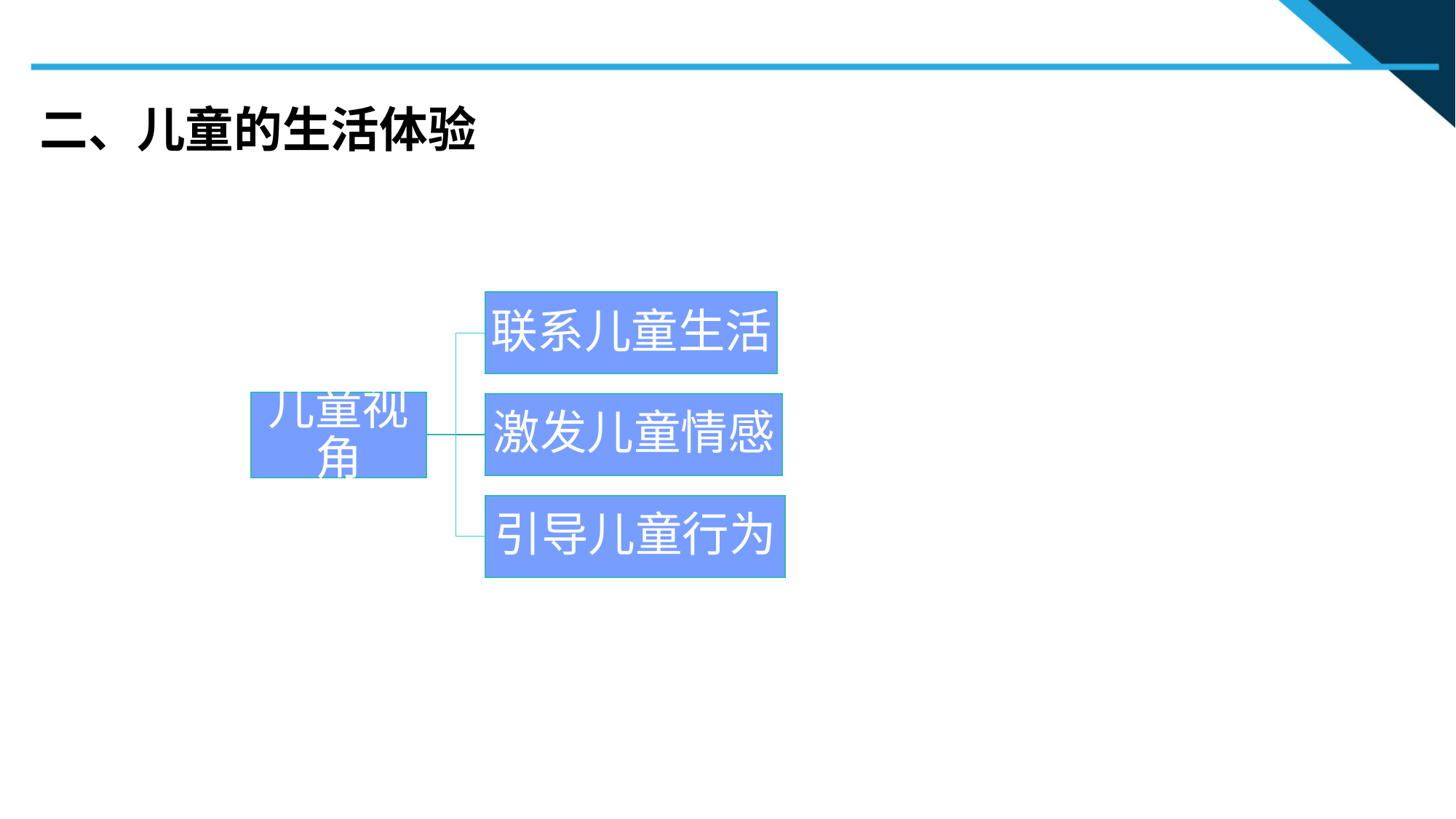

二、儿童的生活体验

（三）儿童视角

儿童视角
联系儿童生活
激发儿童情感
引导儿童行为